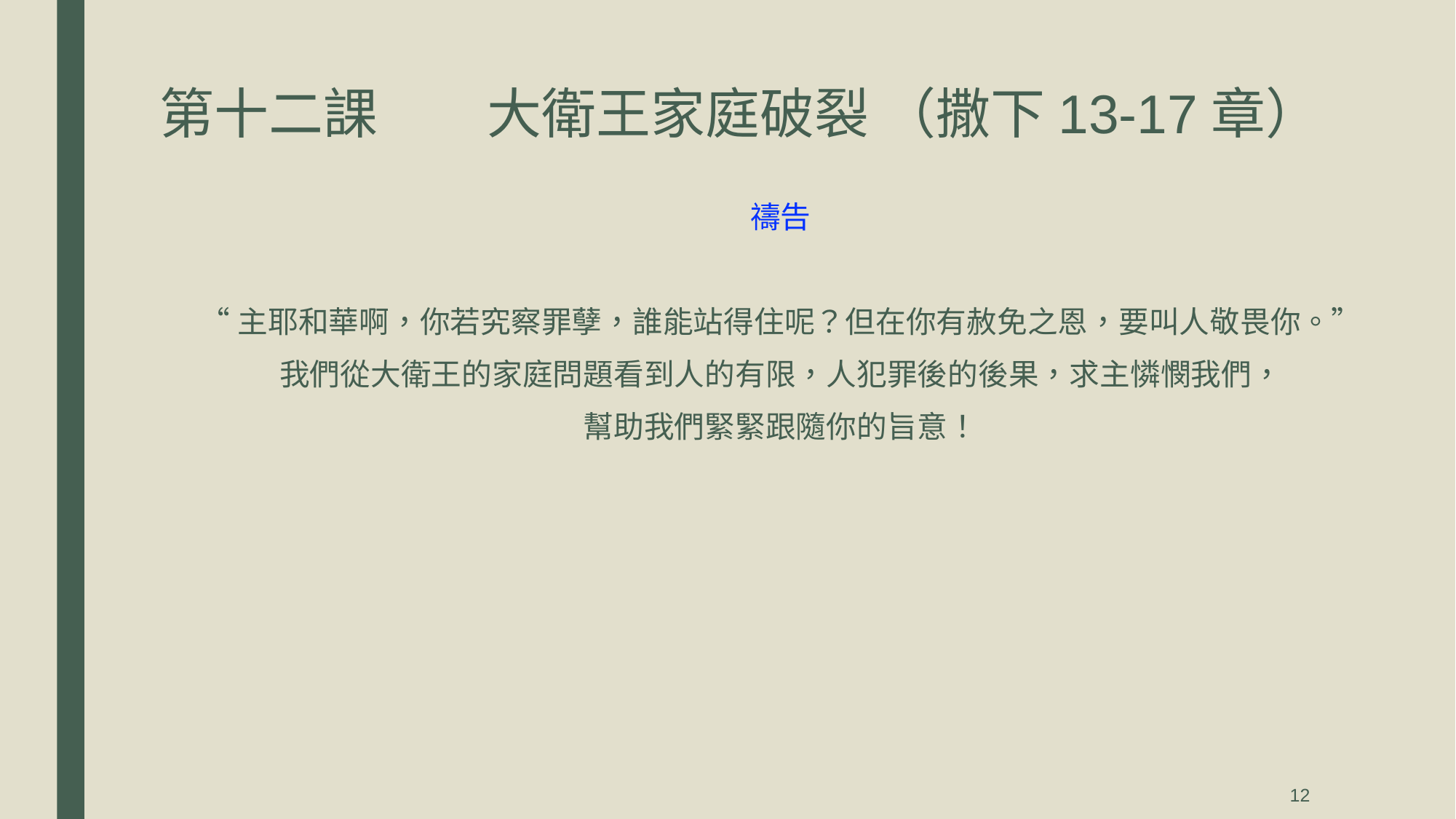

# 第十二課	大衛王家庭破裂 （撒下13-17章）
禱告

“主耶和華啊，你若究察罪孽，誰能站得住呢？但在你有赦免之恩，要叫人敬畏你。”
我們從大衛王的家庭問題看到人的有限，人犯罪後的後果，求主憐憫我們，
幫助我們緊緊跟隨你的旨意！
12